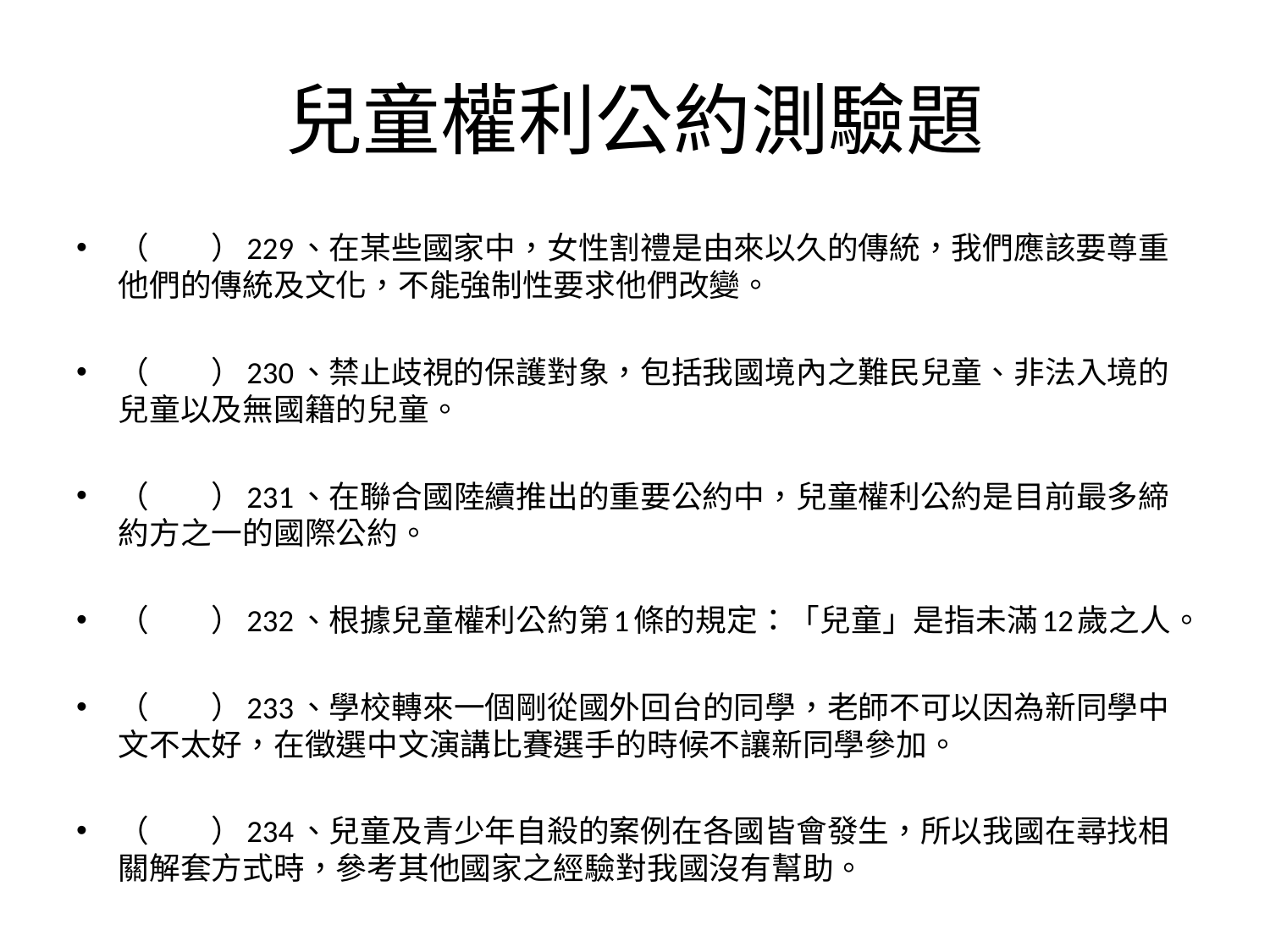

# 兒童權利公約測驗題
（　　）229、在某些國家中，女性割禮是由來以久的傳統，我們應該要尊重他們的傳統及文化，不能強制性要求他們改變。

（　　）230、禁止歧視的保護對象，包括我國境內之難民兒童、非法入境的兒童以及無國籍的兒童。

（　　）231、在聯合國陸續推出的重要公約中，兒童權利公約是目前最多締約方之一的國際公約。

（　　）232、根據兒童權利公約第1條的規定：「兒童」是指未滿12歲之人。

（　　）233、學校轉來一個剛從國外回台的同學，老師不可以因為新同學中文不太好，在徵選中文演講比賽選手的時候不讓新同學參加。

（　　）234、兒童及青少年自殺的案例在各國皆會發生，所以我國在尋找相關解套方式時，參考其他國家之經驗對我國沒有幫助。